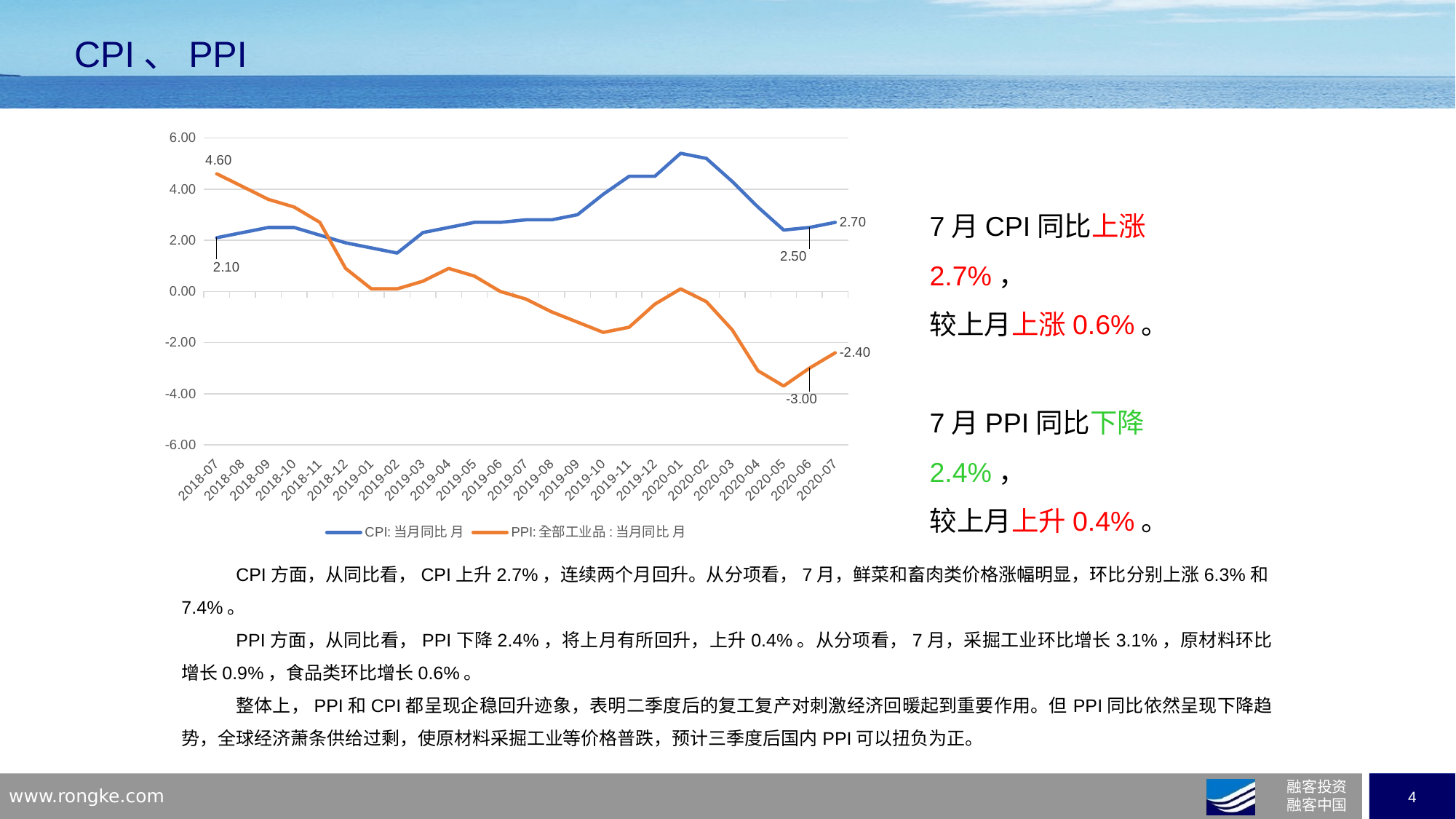

# CPI、PPI

### Chart

| Category | CPI:当月同比 | PPI:全部工业品:当月同比 |
|---|---|---|
| 43312 | 2.1 | 4.6 |
| 43343 | 2.3 | 4.1 |
| 43373 | 2.5 | 3.6 |
| 43404 | 2.5 | 3.3 |
| 43434 | 2.2 | 2.7 |
| 43465 | 1.9 | 0.9 |
| 43496 | 1.7 | 0.1 |
| 43524 | 1.5 | 0.1 |
| 43555 | 2.3 | 0.4 |
| 43585 | 2.5 | 0.9 |
| 43616 | 2.7 | 0.6 |
| 43646 | 2.7 | 0.0 |
| 43677 | 2.8 | -0.3 |
| 43708 | 2.8 | -0.8 |
| 43738 | 3.0 | -1.2 |
| 43769 | 3.8 | -1.6 |
| 43799 | 4.5 | -1.4 |
| 43830 | 4.5 | -0.5 |
| 43861 | 5.4 | 0.1 |
| 43890 | 5.2 | -0.4 |
| 43921 | 4.3 | -1.5 |
| 43951 | 3.3 | -3.1 |
| 43982 | 2.4 | -3.7 |
| 44012 | 2.5 | -3.0 |
| 44043 | 2.7 | -2.4 |
7月CPI同比上涨2.7%，
较上月上涨0.6%。

7月PPI同比下降2.4%，
较上月上升0.4%。
CPI方面，从同比看，CPI上升2.7%，连续两个月回升。从分项看，7月，鲜菜和畜肉类价格涨幅明显，环比分别上涨6.3%和7.4%。
PPI方面，从同比看，PPI下降2.4%，将上月有所回升，上升0.4%。从分项看，7月，采掘工业环比增长3.1%，原材料环比增长0.9%，食品类环比增长0.6%。
整体上，PPI和CPI都呈现企稳回升迹象，表明二季度后的复工复产对刺激经济回暖起到重要作用。但PPI同比依然呈现下降趋势，全球经济萧条供给过剩，使原材料采掘工业等价格普跌，预计三季度后国内PPI可以扭负为正。